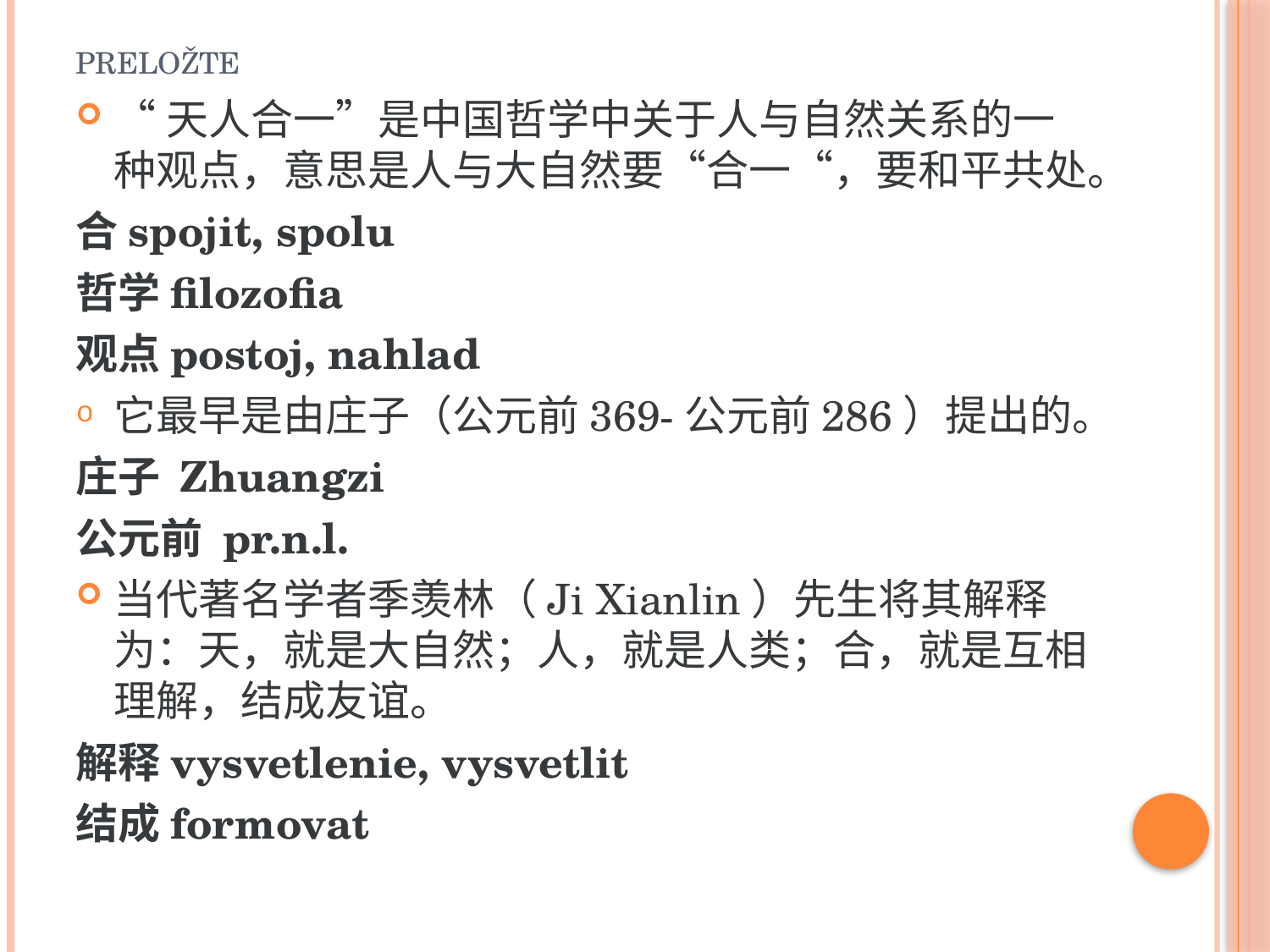

# Preložte
“天人合一”是中国哲学中关于人与自然关系的一种观点，意思是人与大自然要“合一“，要和平共处。
合spojit, spolu
哲学filozofia
观点postoj, nahlad
它最早是由庄子（公元前369-公元前286）提出的。
庄子 Zhuangzi
公元前 pr.n.l.
当代著名学者季羡林（Ji Xianlin）先生将其解释为：天，就是大自然；人，就是人类；合，就是互相理解，结成友谊。
解释vysvetlenie, vysvetlit
结成formovat